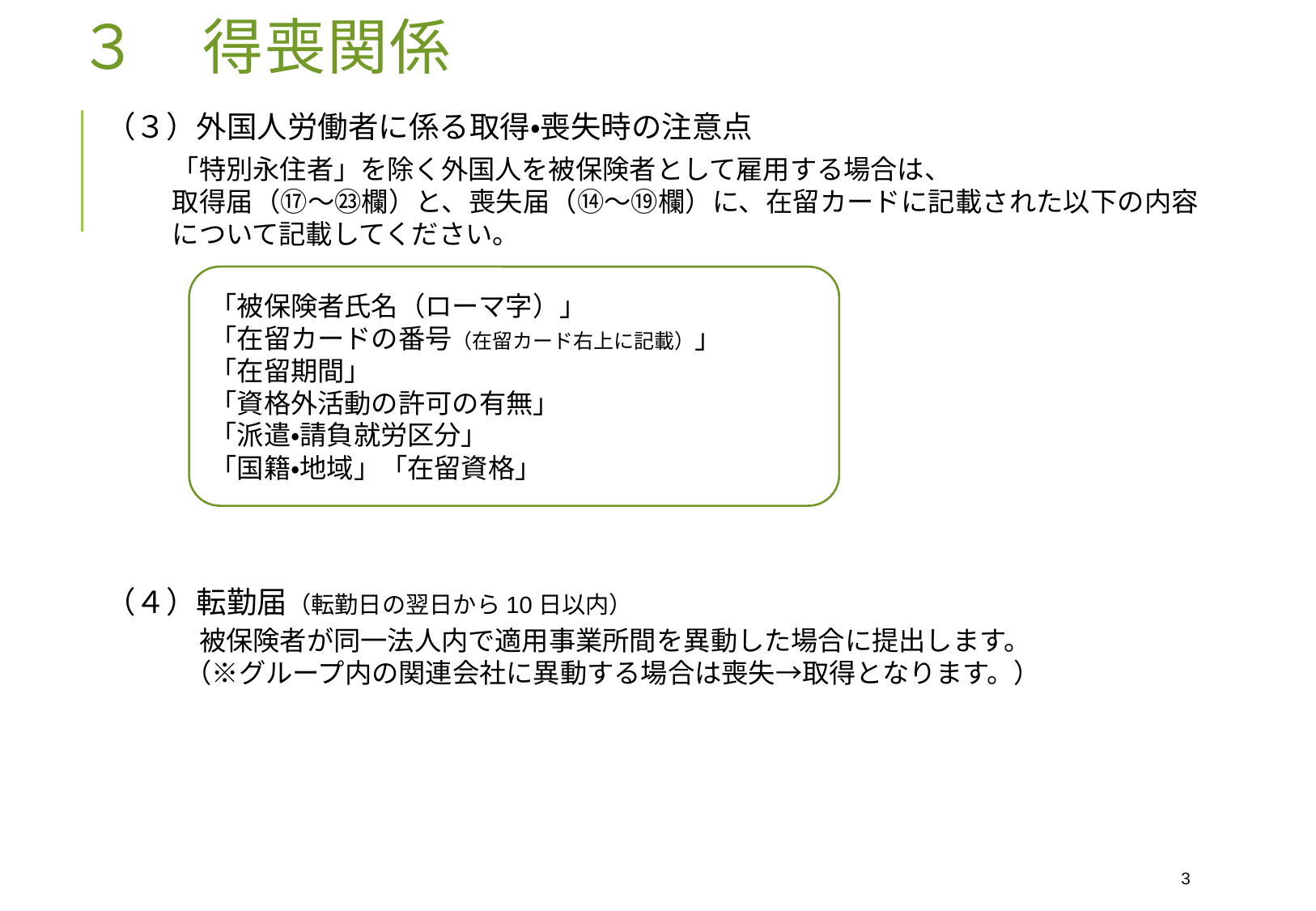

３　得喪関係
（３）外国人労働者に係る取得・喪失時の注意点
「特別永住者」を除く外国人を被保険者として雇用する場合は、
取得届（⑰～㉓欄）と、喪失届（⑭～⑲欄）に、在留カードに記載された以下の内容について記載してください。

「被保険者氏名（ローマ字）」
「在留カードの番号（在留カード右上に記載）」
「在留期間」
「資格外活動の許可の有無」
「派遣・請負就労区分」
「国籍・地域」「在留資格」
（４）転勤届（転勤日の翌日から10日以内）
　被保険者が同一法人内で適用事業所間を異動した場合に提出します。
 （※グループ内の関連会社に異動する場合は喪失→取得となります。）

3